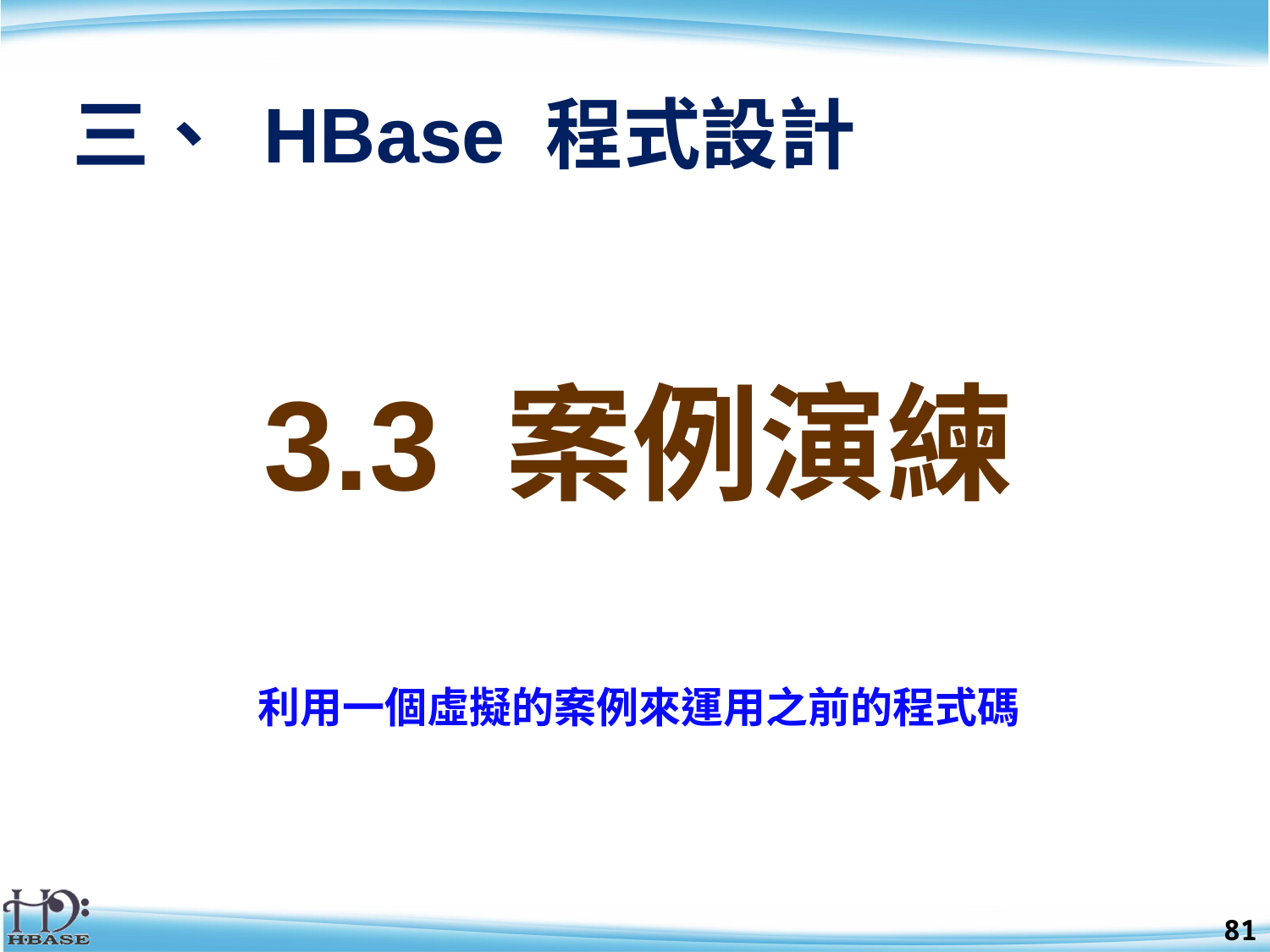

# 三、 HBase 程式設計
3.3 案例演練
利用一個虛擬的案例來運用之前的程式碼
81